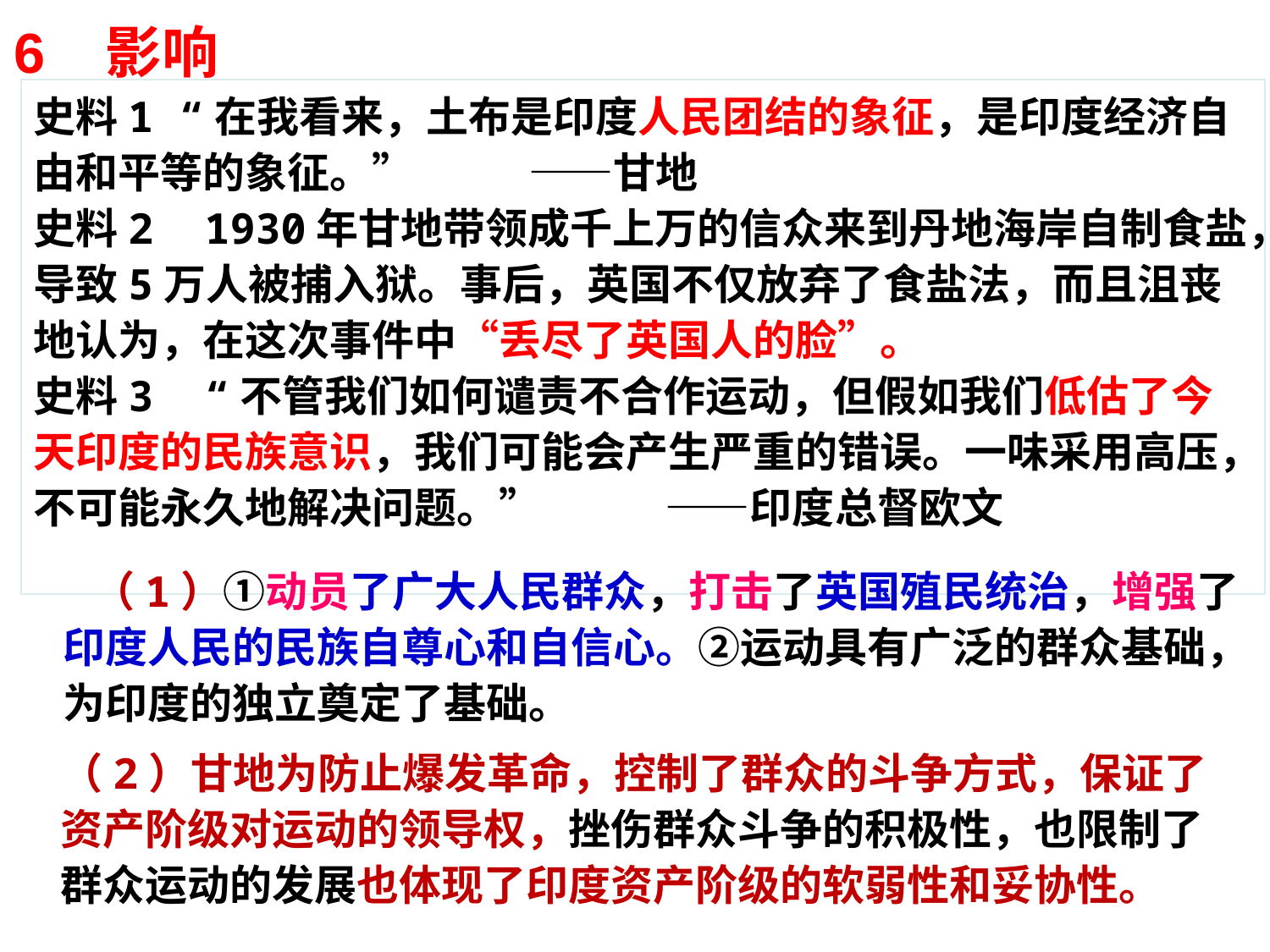

6   影响
史料1 “在我看来，土布是印度人民团结的象征，是印度经济自由和平等的象征。”            ——甘地
史料2  1930年甘地带领成千上万的信众来到丹地海岸自制食盐，导致5万人被捕入狱。事后，英国不仅放弃了食盐法，而且沮丧地认为，在这次事件中“丢尽了英国人的脸”。
史料3  “不管我们如何谴责不合作运动，但假如我们低估了今天印度的民族意识，我们可能会产生严重的错误。一味采用高压，不可能永久地解决问题。”             ——印度总督欧文

  （1）①动员了广大人民群众，打击了英国殖民统治，增强了印度人民的民族自尊心和自信心。②运动具有广泛的群众基础，为印度的独立奠定了基础。
（2）甘地为防止爆发革命，控制了群众的斗争方式，保证了资产阶级对运动的领导权，挫伤群众斗争的积极性，也限制了群众运动的发展也体现了印度资产阶级的软弱性和妥协性。